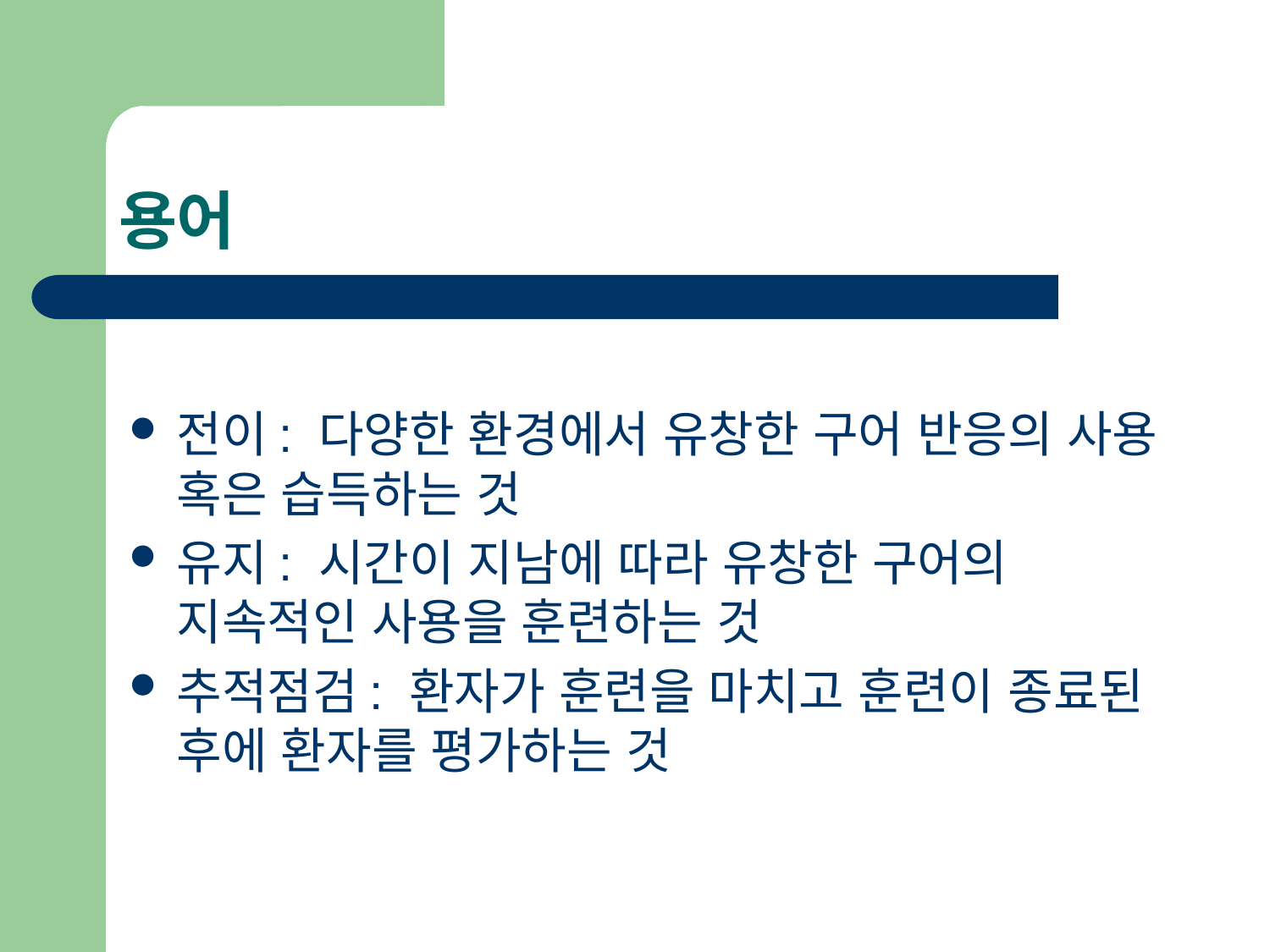

# 용어

전이: 다양한 환경에서 유창한 구어 반응의 사용 혹은 습득하는 것
유지: 시간이 지남에 따라 유창한 구어의 지속적인 사용을 훈련하는 것
추적점검: 환자가 훈련을 마치고 훈련이 종료된 후에 환자를 평가하는 것